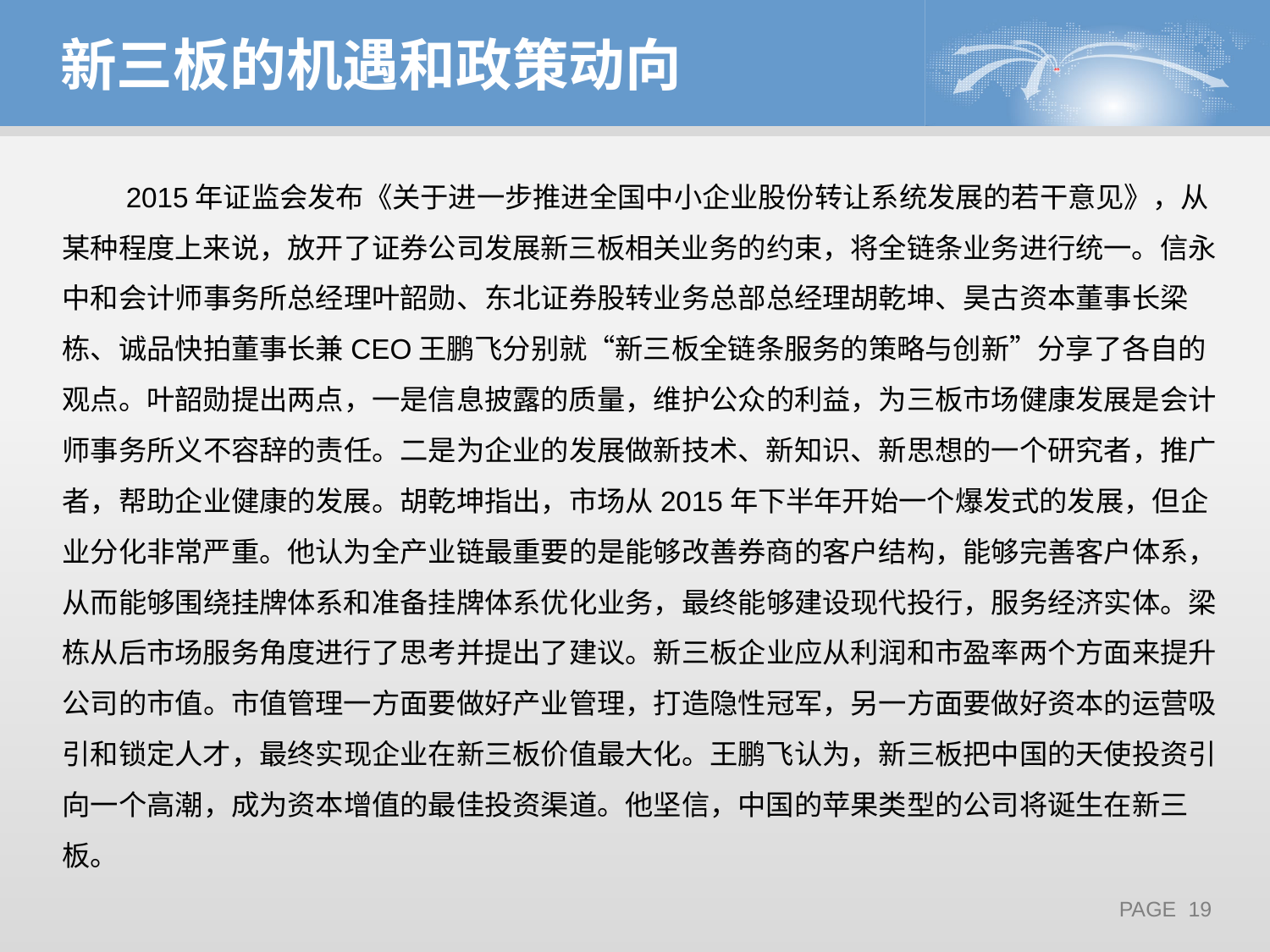

新三板的机遇和政策动向
2015年证监会发布《关于进一步推进全国中小企业股份转让系统发展的若干意见》，从某种程度上来说，放开了证券公司发展新三板相关业务的约束，将全链条业务进行统一。信永中和会计师事务所总经理叶韶勋、东北证券股转业务总部总经理胡乾坤、昊古资本董事长梁栋、诚品快拍董事长兼CEO王鹏飞分别就“新三板全链条服务的策略与创新”分享了各自的观点。叶韶勋提出两点，一是信息披露的质量，维护公众的利益，为三板市场健康发展是会计师事务所义不容辞的责任。二是为企业的发展做新技术、新知识、新思想的一个研究者，推广者，帮助企业健康的发展。胡乾坤指出，市场从2015年下半年开始一个爆发式的发展，但企业分化非常严重。他认为全产业链最重要的是能够改善券商的客户结构，能够完善客户体系，从而能够围绕挂牌体系和准备挂牌体系优化业务，最终能够建设现代投行，服务经济实体。梁栋从后市场服务角度进行了思考并提出了建议。新三板企业应从利润和市盈率两个方面来提升公司的市值。市值管理一方面要做好产业管理，打造隐性冠军，另一方面要做好资本的运营吸引和锁定人才，最终实现企业在新三板价值最大化。王鹏飞认为，新三板把中国的天使投资引向一个高潮，成为资本增值的最佳投资渠道。他坚信，中国的苹果类型的公司将诞生在新三板。